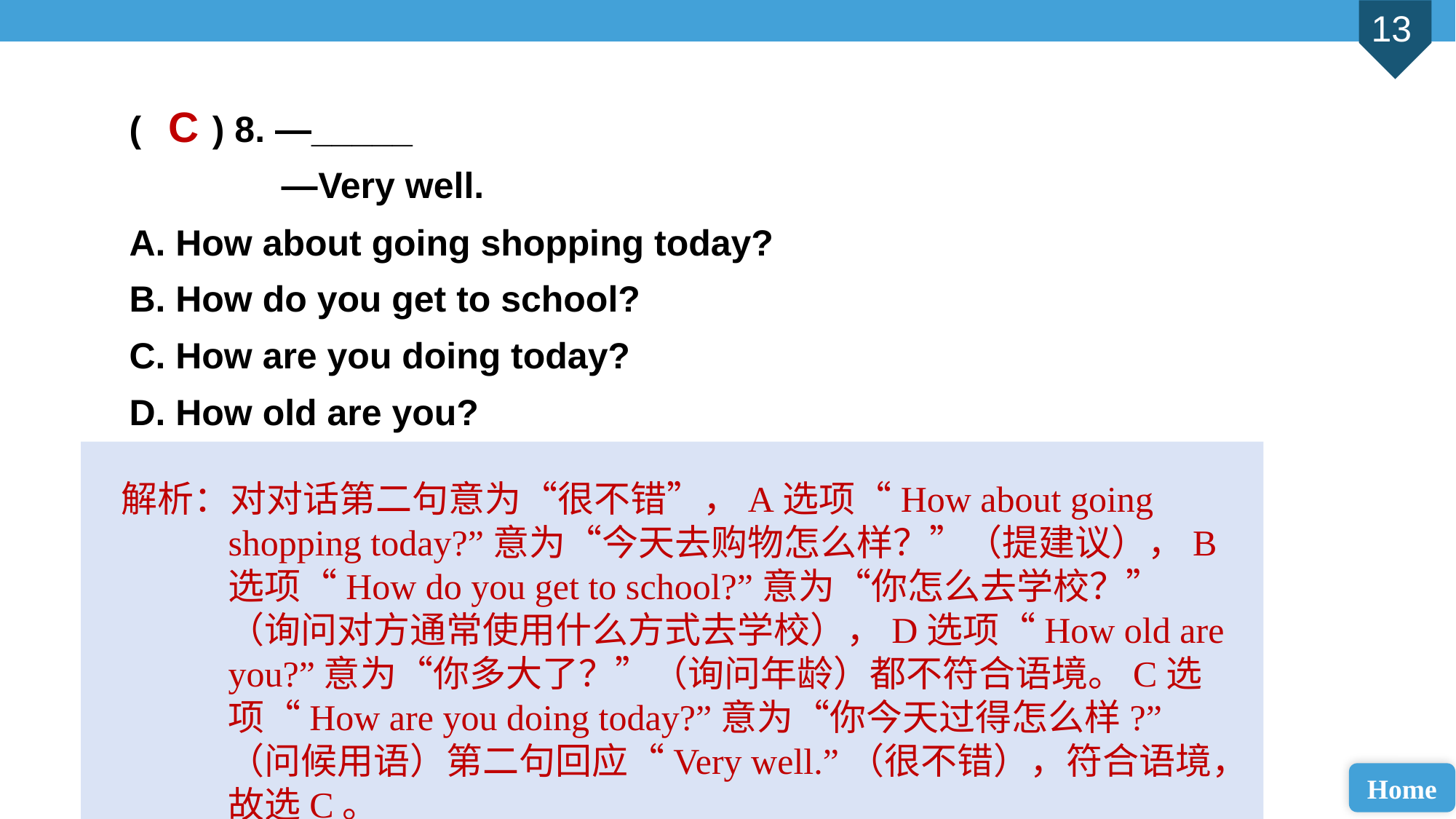

(       ) 8. —_____
               —Very well.
A. How about going shopping today?
B. How do you get to school?
C. How are you doing today?
D. How old are you?
C

解析：对对话第二句意为“很不错”，A选项“How about going shopping today?”意为“今天去购物怎么样？”（提建议），B选项“How do you get to school?”意为“你怎么去学校？”（询问对方通常使用什么方式去学校），D选项“How old are you?”意为“你多大了？”（询问年龄）都不符合语境。C选项“How are you doing today?”意为“你今天过得怎么样?”（问候用语）第二句回应“Very well.”（很不错），符合语境，故选C。